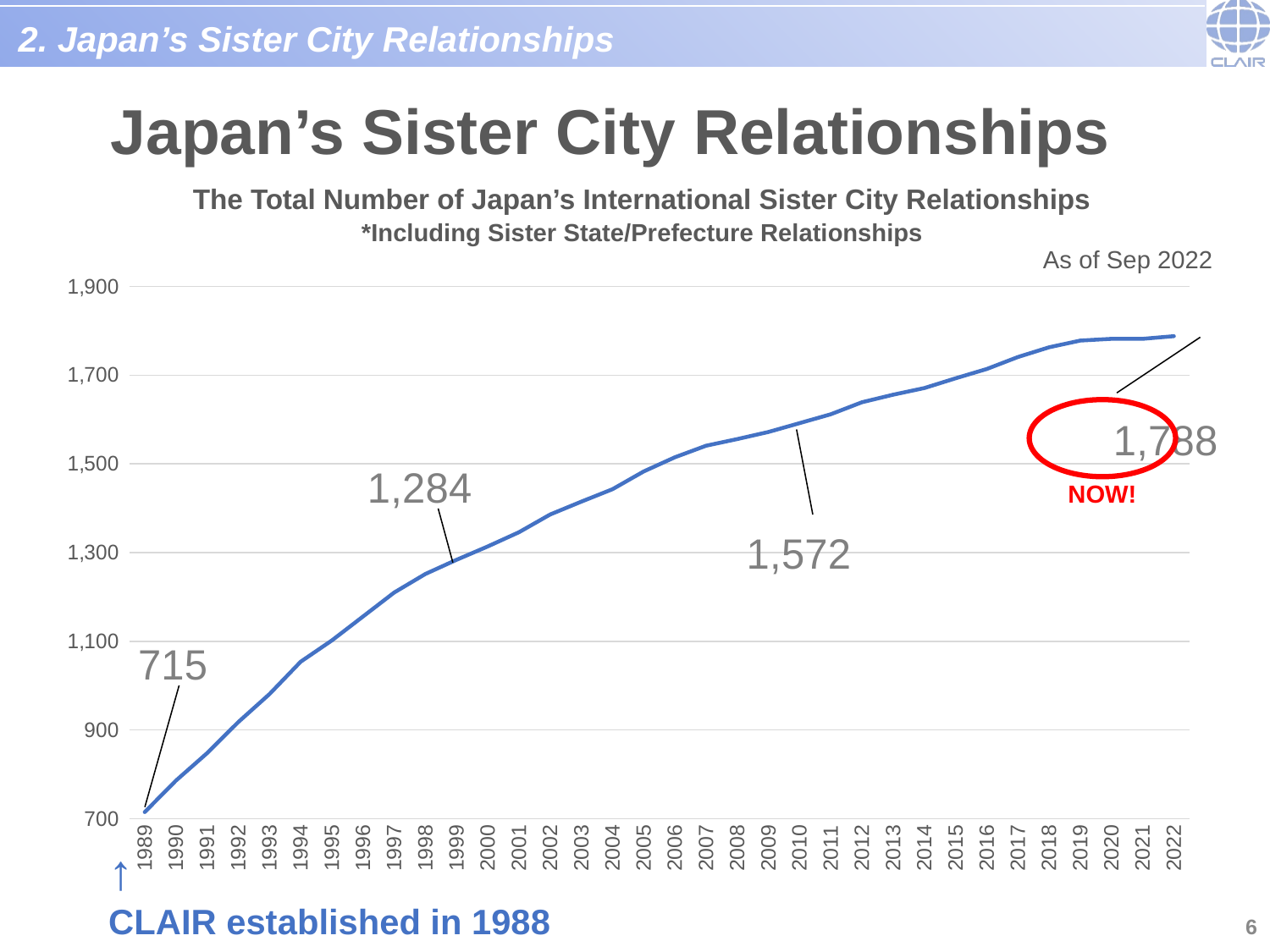

2. Japan’s Sister City Relationships
Japan’s Sister City Relationships
The Total Number of Japan’s International Sister City Relationships
*Including Sister State/Prefecture Relationships
As of Sep 2022

### Chart

| Category | 列12 |
|---|---|
| 1989 | 715.0 |
| 1990 | 786.0 |
| 1991 | 848.0 |
| 1992 | 918.0 |
| 1993 | 981.0 |
| 1994 | 1054.0 |
| 1995 | 1102.0 |
| 1996 | 1156.0 |
| 1997 | 1210.0 |
| 1998 | 1252.0 |
| 1999 | 1284.0 |
| 2000 | 1314.0 |
| 2001 | 1346.0 |
| 2002 | 1386.0 |
| 2003 | 1415.0 |
| 2004 | 1443.0 |
| 2005 | 1483.0 |
| 2006 | 1515.0 |
| 2007 | 1541.0 |
| 2008 | 1556.0 |
| 2009 | 1572.0 |
| 2010 | 1592.0 |
| 2011 | 1612.0 |
| 2012 | 1639.0 |
| 2013 | 1656.0 |
| 2014 | 1671.0 |
| 2015 | 1693.0 |
| 2016 | 1714.0 |
| 2017 | 1741.0 |
| 2018 | 1763.0 |
| 2019 | 1778.0 |
| 2020 | 1782.0 |
| 2021 | 1782.0 |
| 2022 | 1788.0 |
NOW!
↑
CLAIR established in 1988
6